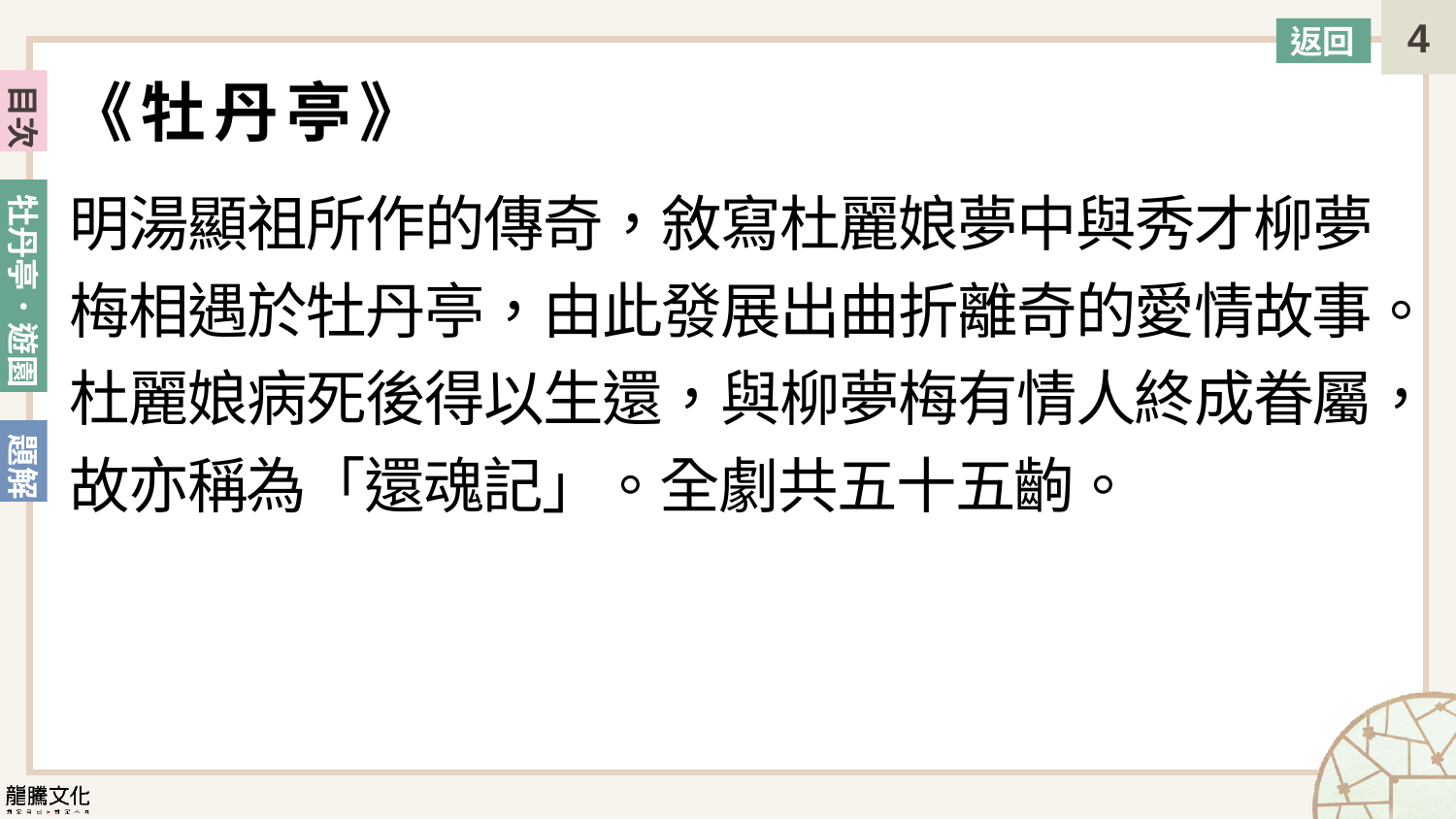

返回
《牡丹亭》
明湯顯祖所作的傳奇，敘寫杜麗娘夢中與秀才柳夢梅相遇於牡丹亭，由此發展出曲折離奇的愛情故事。杜麗娘病死後得以生還，與柳夢梅有情人終成眷屬，故亦稱為「還魂記」。全劇共五十五齣。